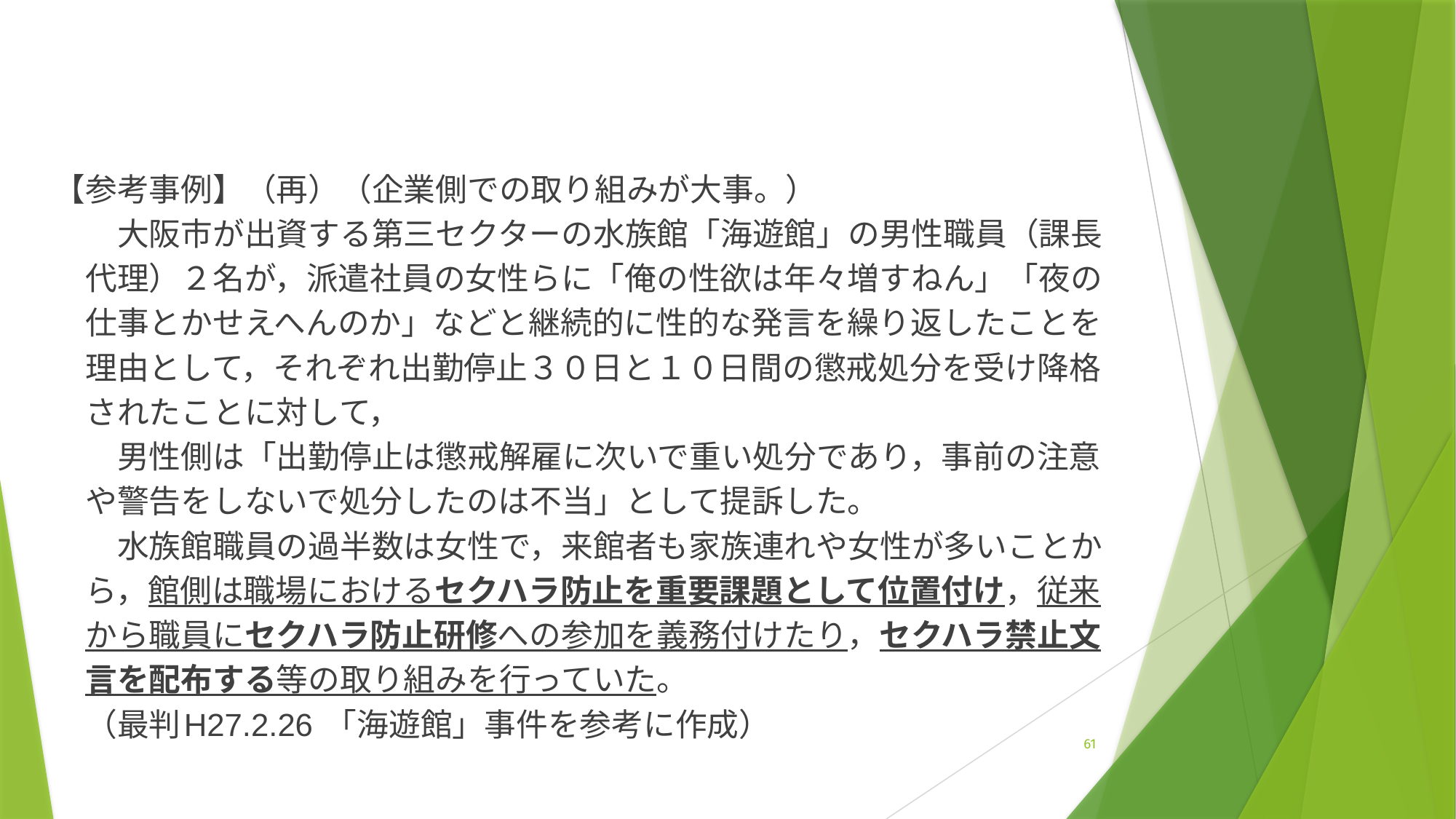

【参考事例】（再）（企業側での取り組みが大事。）
　　大阪市が出資する第三セクターの水族館「海遊館」の男性職員（課長
　代理）２名が，派遣社員の女性らに「俺の性欲は年々増すねん」「夜の
　仕事とかせえへんのか」などと継続的に性的な発言を繰り返したことを
　理由として，それぞれ出勤停止３０日と１０日間の懲戒処分を受け降格
　されたことに対して，
　　男性側は「出勤停止は懲戒解雇に次いで重い処分であり，事前の注意
　や警告をしないで処分したのは不当」として提訴した。
　　水族館職員の過半数は女性で，来館者も家族連れや女性が多いことか
　ら，館側は職場におけるセクハラ防止を重要課題として位置付け，従来
　から職員にセクハラ防止研修への参加を義務付けたり，セクハラ禁止文
　言を配布する等の取り組みを行っていた。
　（最判H27.2.26 「海遊館」事件を参考に作成）

61